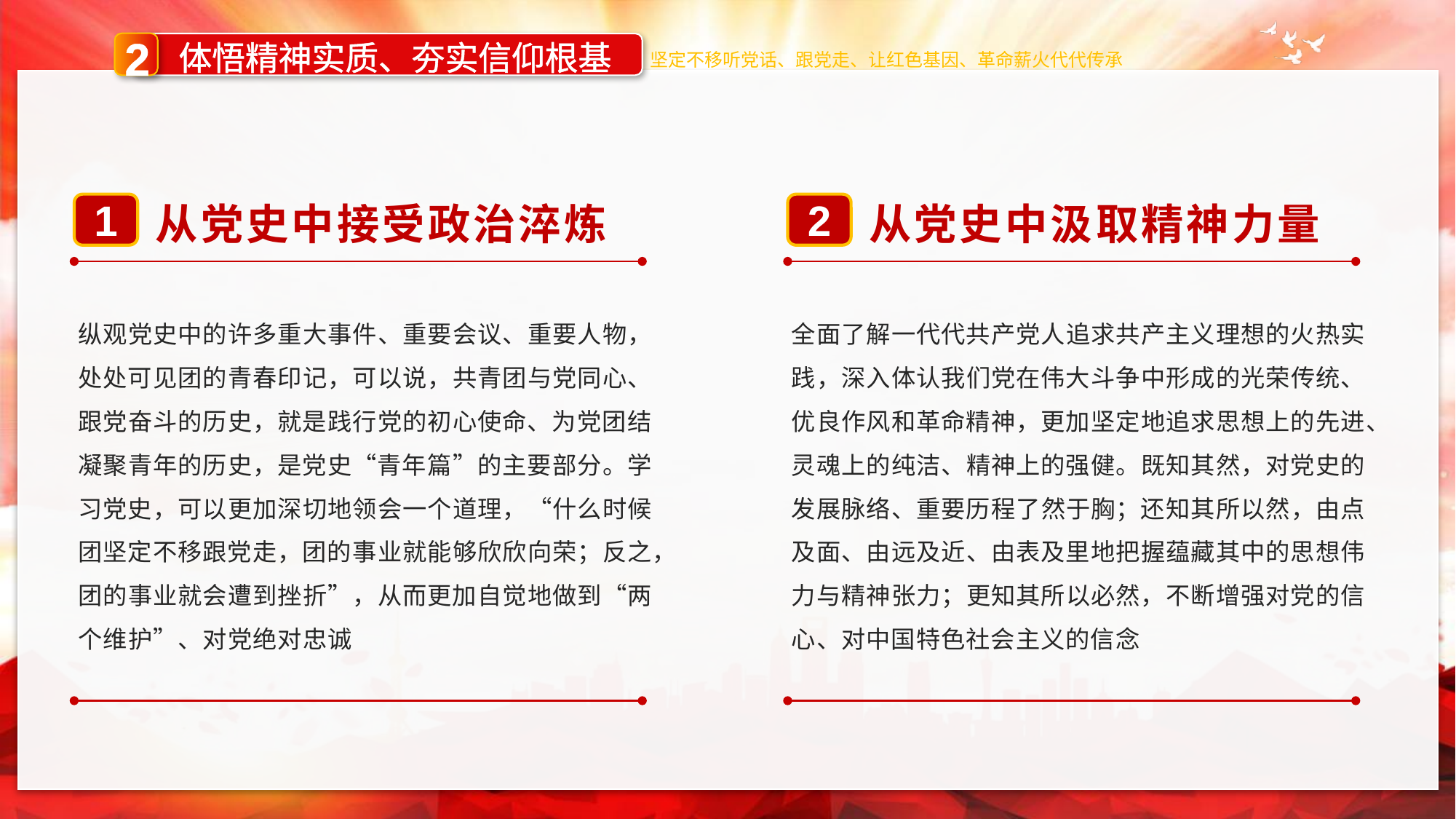

2
体悟精神实质、夯实信仰根基

坚定不移听党话、跟党走、让红色基因、革命薪火代代传承
1
从党史中接受政治淬炼
2
从党史中汲取精神力量
纵观党史中的许多重大事件、重要会议、重要人物，处处可见团的青春印记，可以说，共青团与党同心、跟党奋斗的历史，就是践行党的初心使命、为党团结凝聚青年的历史，是党史“青年篇”的主要部分。学习党史，可以更加深切地领会一个道理，“什么时候团坚定不移跟党走，团的事业就能够欣欣向荣；反之，团的事业就会遭到挫折”，从而更加自觉地做到“两个维护”、对党绝对忠诚
全面了解一代代共产党人追求共产主义理想的火热实践，深入体认我们党在伟大斗争中形成的光荣传统、优良作风和革命精神，更加坚定地追求思想上的先进、灵魂上的纯洁、精神上的强健。既知其然，对党史的发展脉络、重要历程了然于胸；还知其所以然，由点及面、由远及近、由表及里地把握蕴藏其中的思想伟力与精神张力；更知其所以必然，不断增强对党的信心、对中国特色社会主义的信念